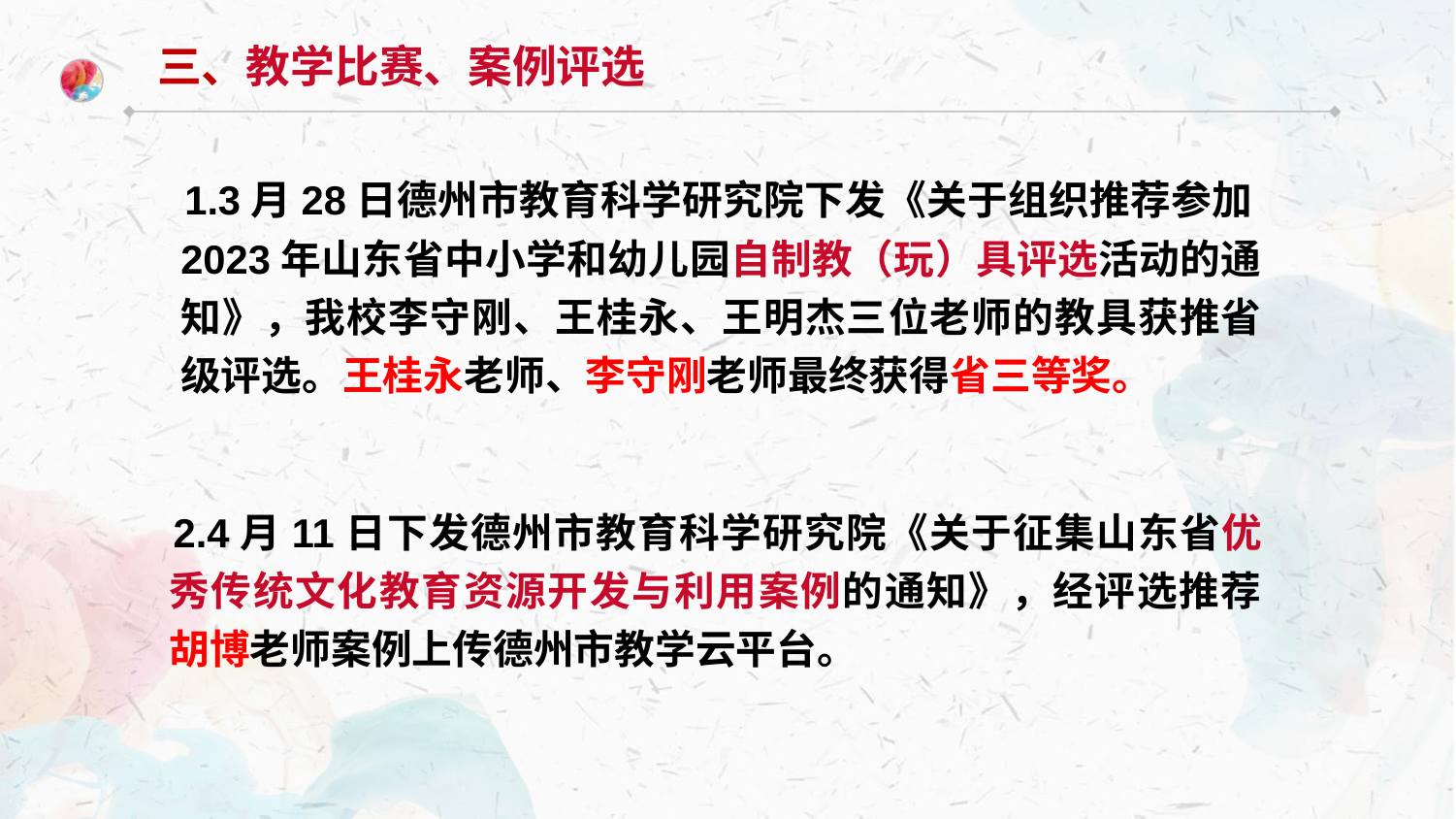

三、教学比赛、案例评选

1.3月28日德州市教育科学研究院下发《关于组织推荐参加2023年山东省中小学和幼儿园自制教（玩）具评选活动的通知》，我校李守刚、王桂永、王明杰三位老师的教具获推省级评选。王桂永老师、李守刚老师最终获得省三等奖。

2.4月11日下发德州市教育科学研究院《关于征集山东省优秀传统文化教育资源开发与利用案例的通知》，经评选推荐胡博老师案例上传德州市教学云平台。